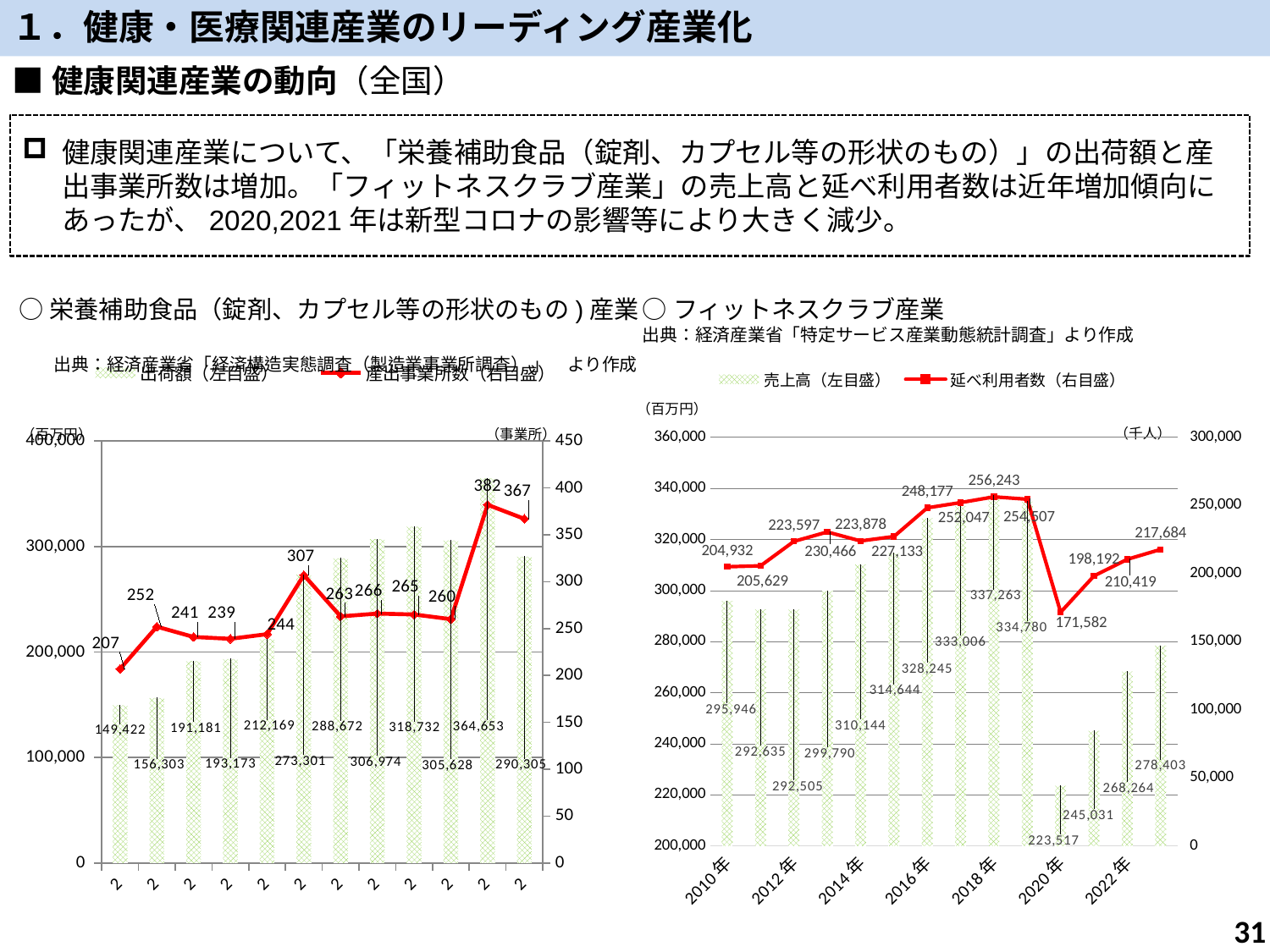

１．健康・医療関連産業のリーディング産業化
■健康関連産業の動向（全国）
健康関連産業について、「栄養補助食品（錠剤、カプセル等の形状のもの）」の出荷額と産出事業所数は増加。「フィットネスクラブ産業」の売上高と延べ利用者数は近年増加傾向にあったが、2020,2021年は新型コロナの影響等により大きく減少。
○栄養補助食品（錠剤、カプセル等の形状のもの)産業
　　出典：経済産業省「経済構造実態調査（製造業事業所調査） 」　より作成

○フィットネスクラブ産業
出典：経済産業省「特定サービス産業動態統計調査」より作成

### Chart

| Category | 出荷額（左目盛） | 産出事業所数（右目盛） |
|---|---|---|
| 2010年 | 149422.0 | 207.0 |
| 2011年 | 156303.0 | 252.0 |
| 2012年 | 191181.0 | 241.0 |
| 2013年 | 193173.0 | 239.0 |
| 2014年 | 212169.0 | 244.0 |
| 2015年 | 273301.0 | 307.0 |
| 2016年 | 288672.0 | 263.0 |
| 2017年 | 306974.0 | 266.0 |
| 2018年 | 318732.0 | 265.0 |
| 2019年 | 305628.0 | 260.0 |
| 2020年 | 364653.0 | 382.0 |
| 2021年 | 290305.0 | 367.0 |

### Chart

| Category | 売上高（左目盛） | 延べ利用者数（右目盛） |
|---|---|---|
| 2010年 | 295946.0 | 204932.0 |
| 2011年 | 292635.0 | 205629.0 |
| 2012年 | 292505.0 | 223597.0 |
| 2013年 | 299790.0 | 230466.0 |
| 2014年 | 310144.0 | 223878.0 |
| 2015年 | 314644.0 | 227133.0 |
| 2016年 | 328245.0 | 248177.0 |
| 2017年 | 333006.0 | 252047.0 |
| 2018年 | 337263.0 | 256243.0 |
| 2019年 | 334780.0 | 254507.0 |
| 2020年 | 223517.0 | 171582.0 |
| 2021年 | 245031.0 | 198192.0 |
| 2022年 | 268264.0 | 210419.0 |
| 2023年 | 278403.0 | 217684.0 |
（百万円）
（千人）
（百万円）
（事業所）
31